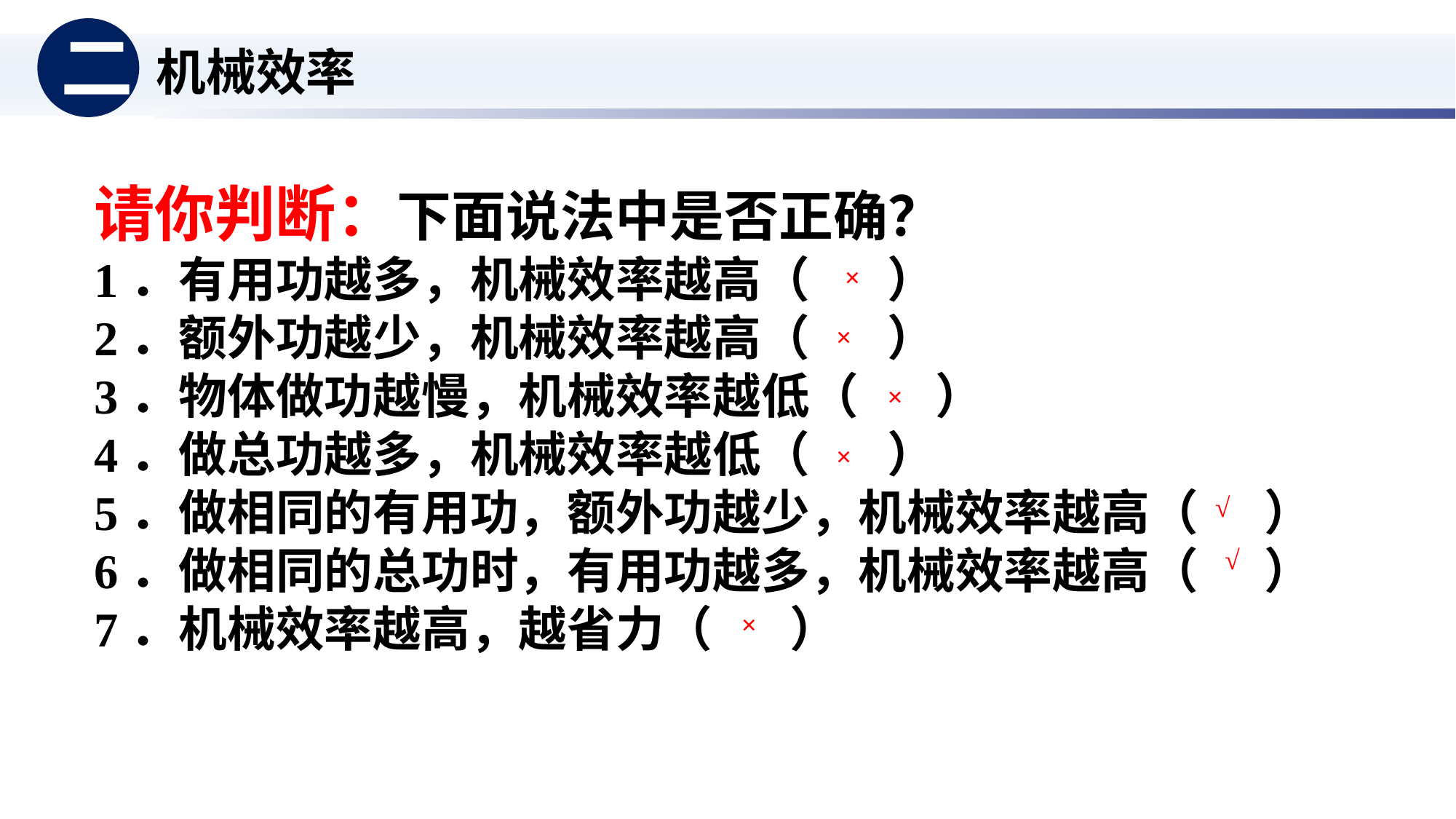

二

机械效率

请你判断：下面说法中是否正确？
1．有用功越多，机械效率越高（       ）
2．额外功越少，机械效率越高（       ）
3．物体做功越慢，机械效率越低（       ）
4．做总功越多，机械效率越低（       ）
5．做相同的有用功，额外功越少，机械效率越高（      ）
6．做相同的总功时，有用功越多，机械效率越高（      ）
7．机械效率越高，越省力（       ）
×
×
×
×
√
√
×